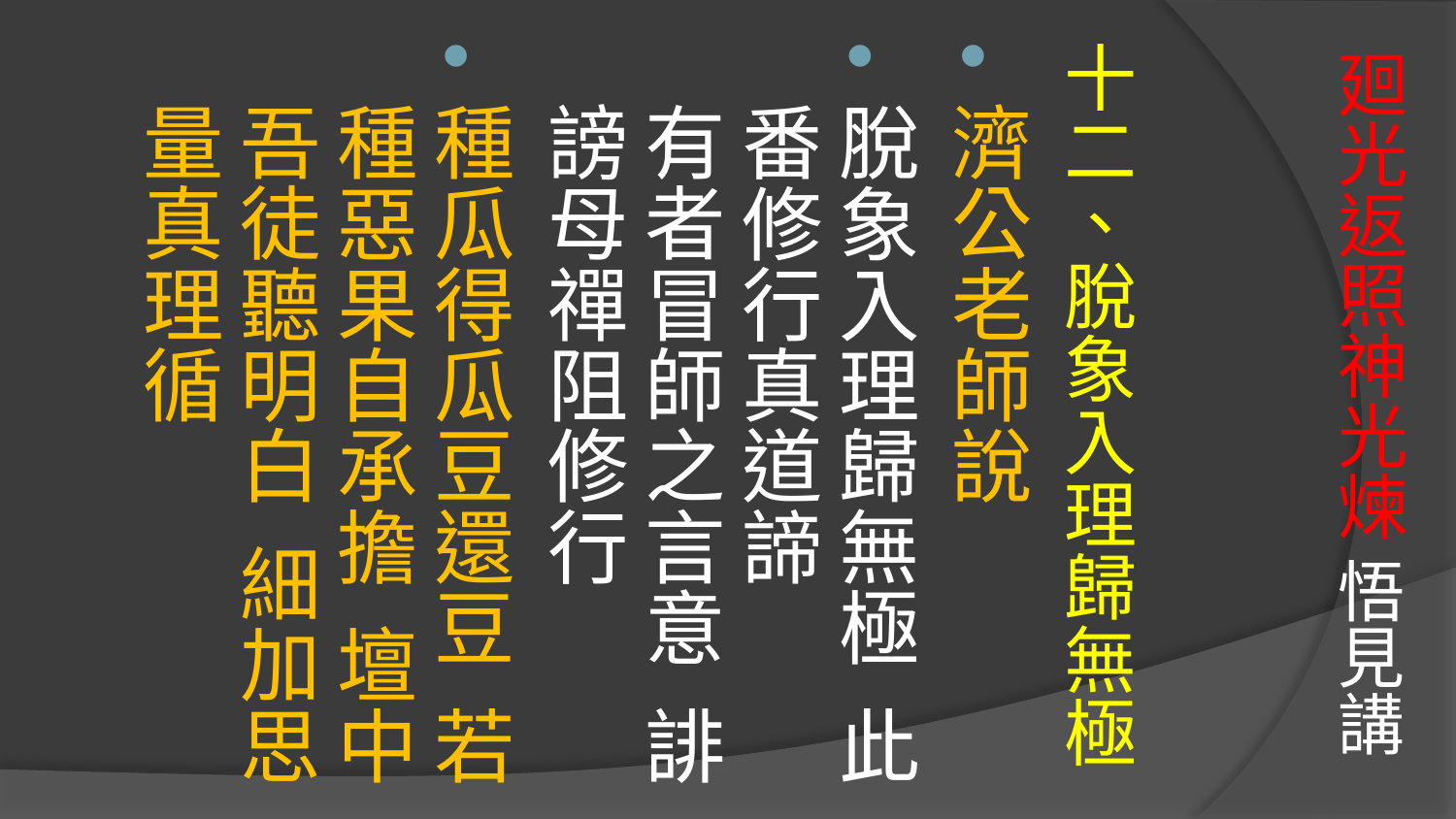

# 廻光返照神光煉 悟見講
十二、脫象入理歸無極
濟公老師說
脫象入理歸無極  此番修行真道諦
有者冒師之言意  誹謗母禪阻修行
種瓜得瓜豆還豆  若種惡果自承擔  壇中吾徒聽明白  細加思量真理循